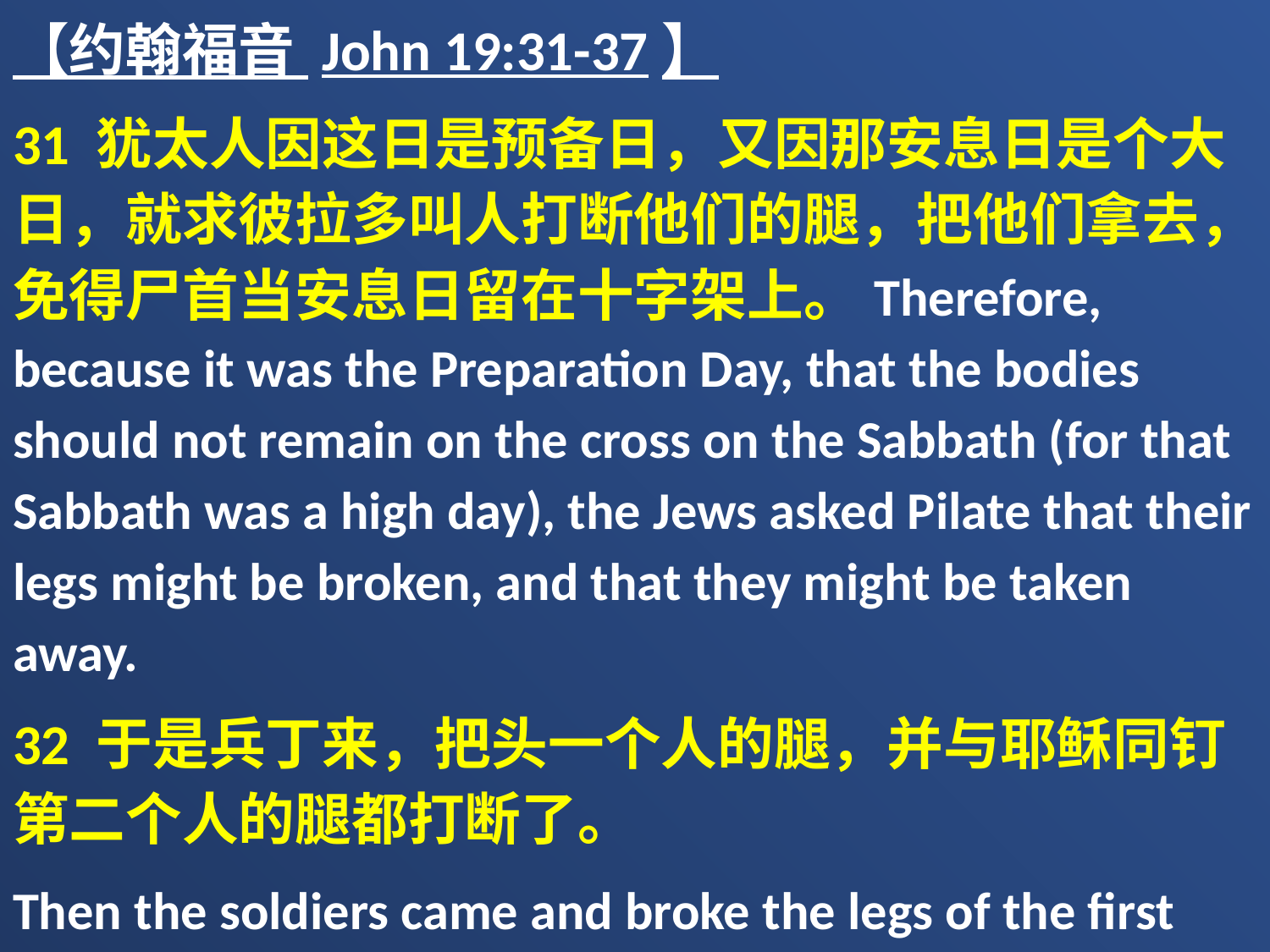

【约翰福音 John 19:31-37】
31 犹太人因这日是预备日，又因那安息日是个大日，就求彼拉多叫人打断他们的腿，把他们拿去，免得尸首当安息日留在十字架上。Therefore, because it was the Preparation Day, that the bodies should not remain on the cross on the Sabbath (for that Sabbath was a high day), the Jews asked Pilate that their legs might be broken, and that they might be taken away.
32 于是兵丁来，把头一个人的腿，并与耶稣同钉第二个人的腿都打断了。
Then the soldiers came and broke the legs of the first and of the other who was crucified with Him.